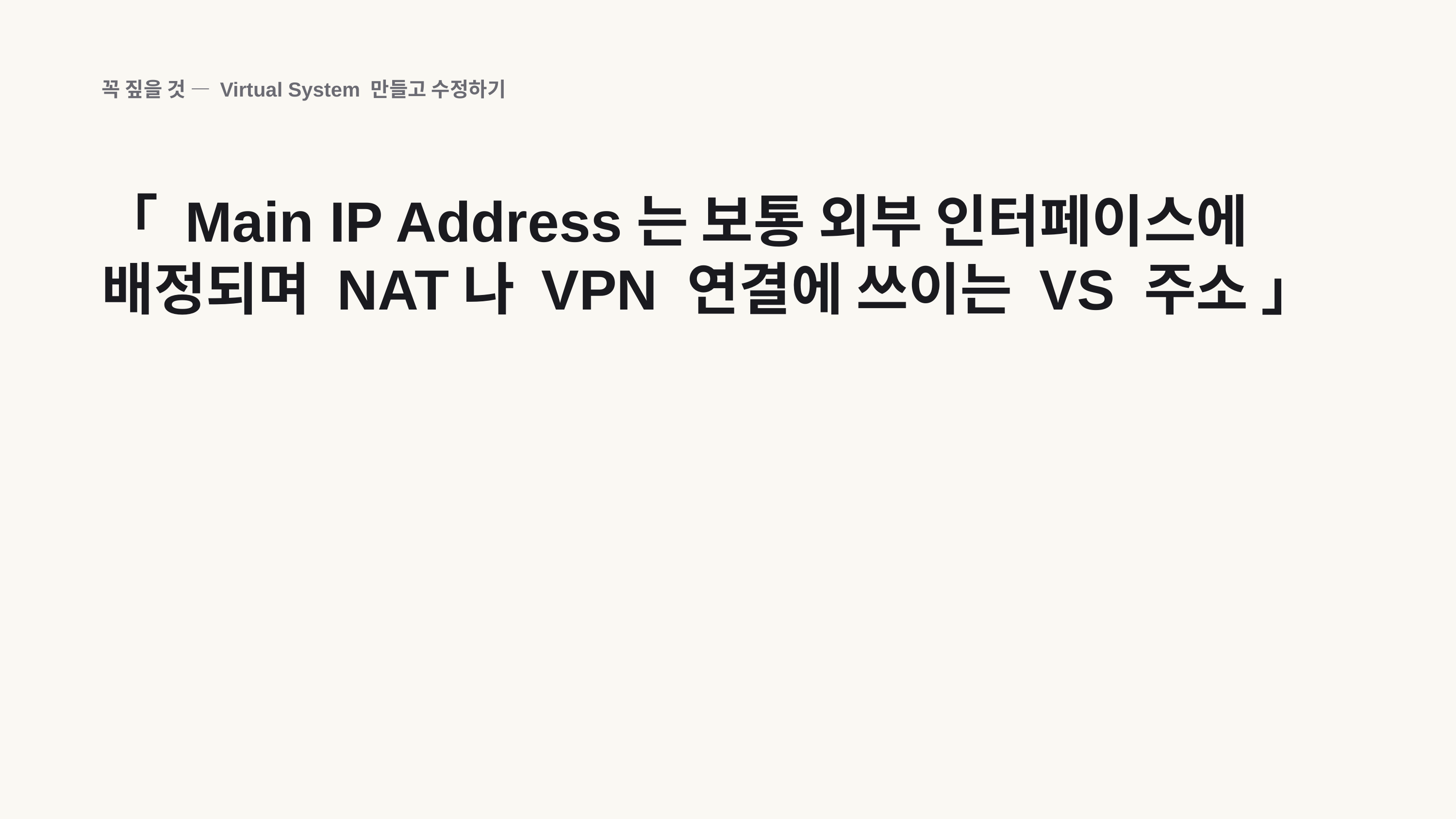

꼭 짚을 것 — Virtual System 만들고 수정하기
「 Main IP Address는 보통 외부 인터페이스에 배정되며 NAT나 VPN 연결에 쓰이는 VS 주소 」